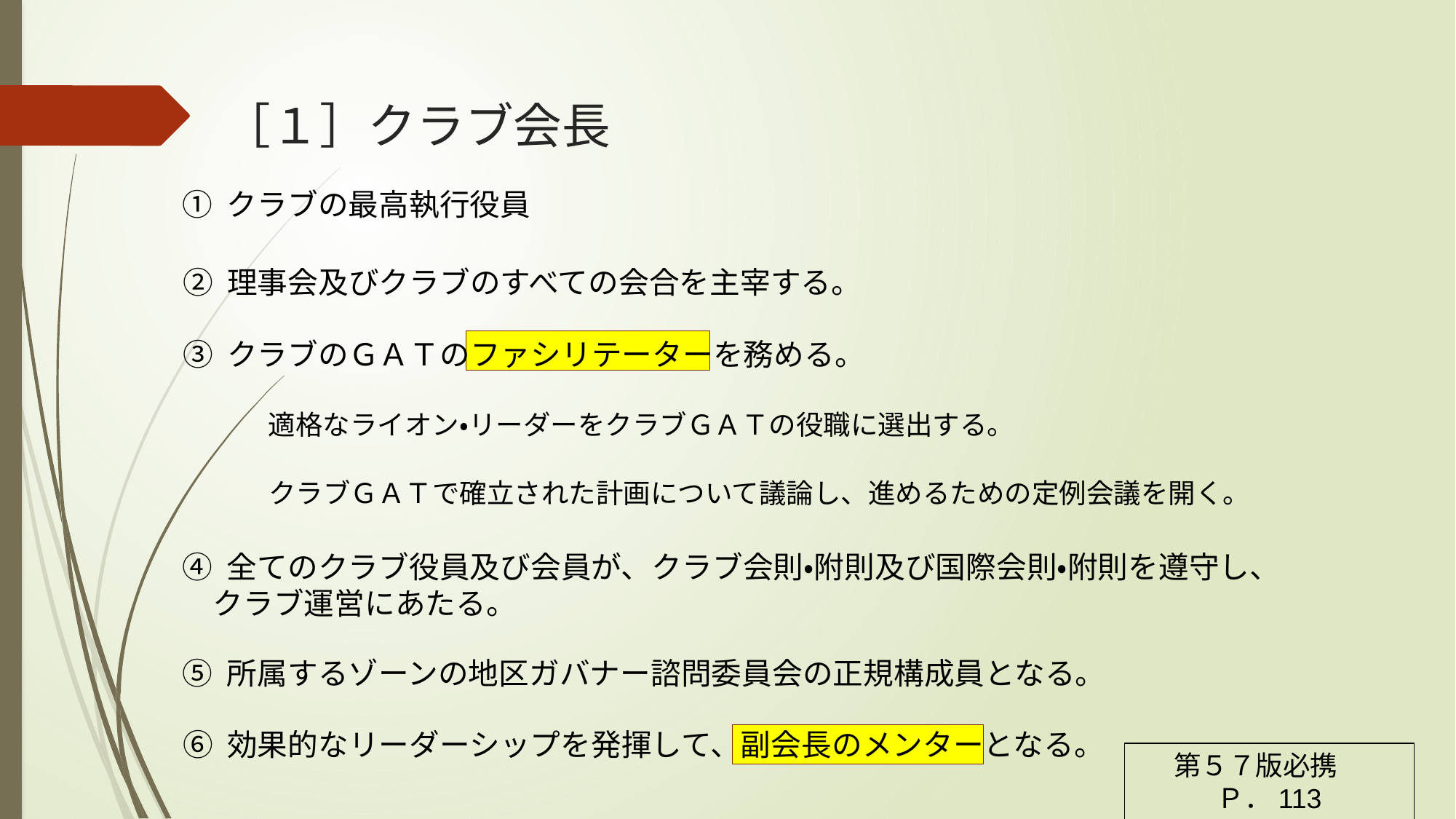

# ［１］クラブ会長
① クラブの最高執行役員
② 理事会及びクラブのすべての会合を主宰する。
➂ クラブのＧＡＴのファシリテーターを務める。

適格なライオン・リーダーをクラブＧＡＴの役職に選出する。
クラブＧＡＴで確立された計画について議論し、進めるための定例会議を開く。
➃ 全てのクラブ役員及び会員が、クラブ会則・附則及び国際会則・附則を遵守し、
　クラブ運営にあたる。
⑤ 所属するゾーンの地区ガバナー諮問委員会の正規構成員となる。
⑥ 効果的なリーダーシップを発揮して、副会長のメンターとなる。

第５７版必携　Ｐ．113